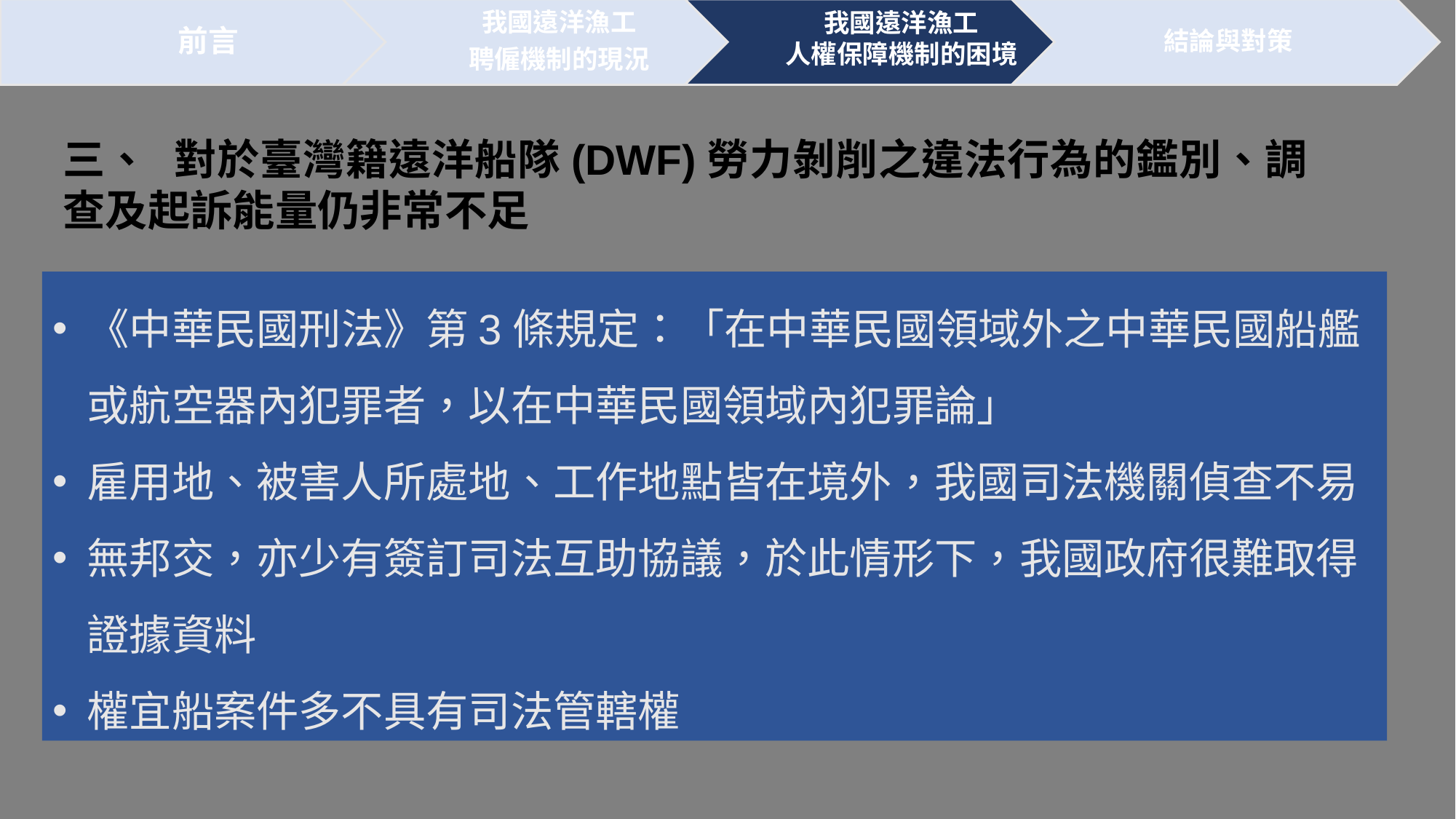

前言
我國遠洋漁工
聘僱機制的現況
我國遠洋漁工
人權保障機制的困境
結論與對策
三、	對於臺灣籍遠洋船隊(DWF)勞力剝削之違法行為的鑑別、調查及起訴能量仍非常不足
《中華民國刑法》第3條規定：「在中華民國領域外之中華民國船艦或航空器內犯罪者，以在中華民國領域內犯罪論」
雇用地、被害人所處地、工作地點皆在境外，我國司法機關偵查不易
無邦交，亦少有簽訂司法互助協議，於此情形下，我國政府很難取得證據資料
權宜船案件多不具有司法管轄權